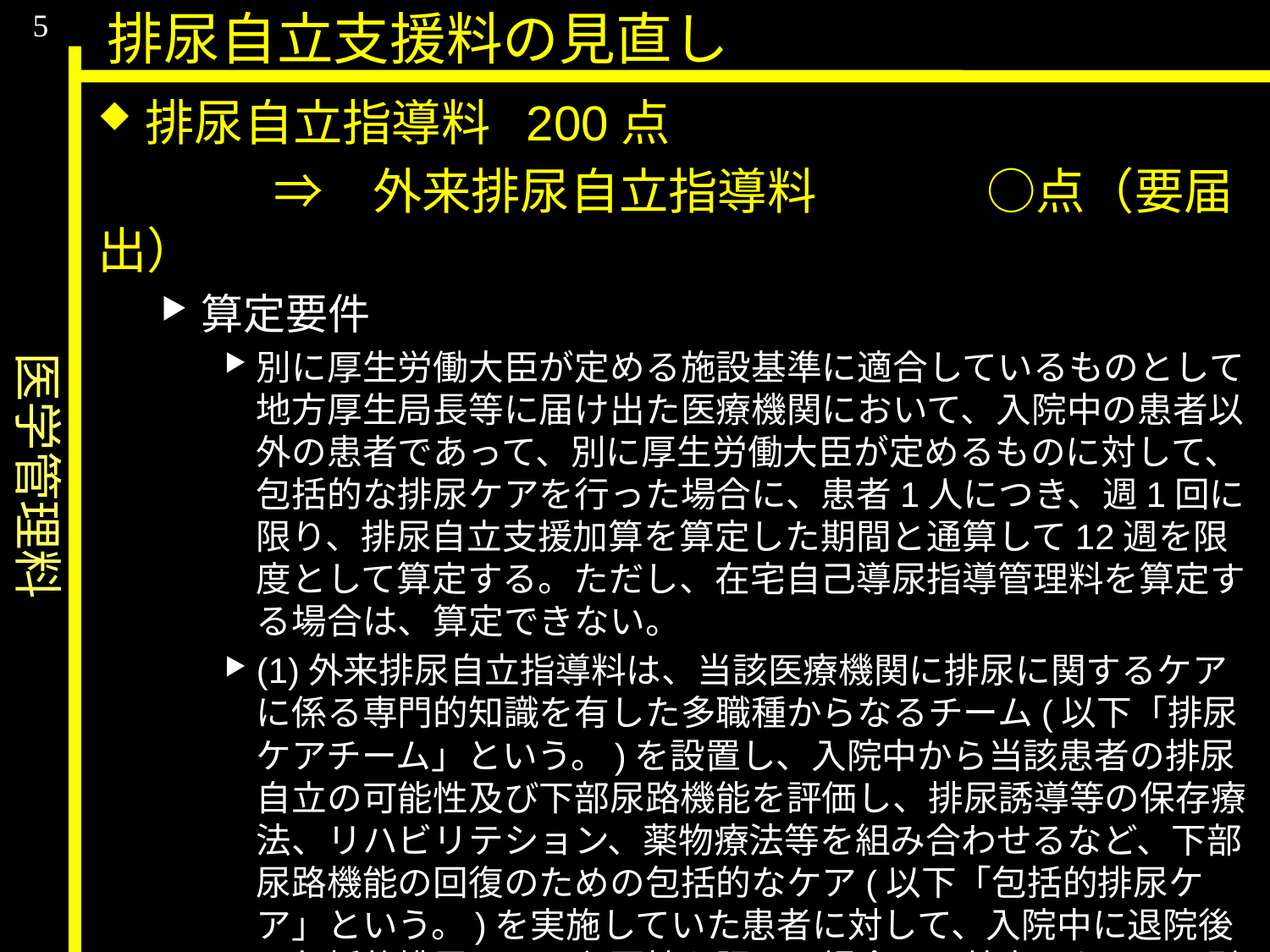

医学管理料
5
排尿自立支援料の見直し

排尿自立指導料	200点
	　⇒　外来排尿自立指導料　	○点（要届出）
算定要件
別に厚生労働大臣が定める施設基準に適合しているものとして地方厚生局長等に届け出た医療機関において、入院中の患者以外の患者であって、別に厚生労働大臣が定めるものに対して、包括的な排尿ケアを行った場合に、患者1人につき、週1回に限り、排尿自立支援加算を算定した期間と通算して12週を限度として算定する。ただし、在宅自己導尿指導管理料を算定する場合は、算定できない。
(1)外来排尿自立指導料は、当該医療機関に排尿に関するケアに係る専門的知識を有した多職種からなるチーム(以下「排尿ケアチーム」という。)を設置し、入院中から当該患者の排尿自立の可能性及び下部尿路機能を評価し、排尿誘導等の保存療法、リハビリテション、薬物療法等を組み合わせるなど、下部尿路機能の回復のための包括的なケア(以下「包括的排尿ケア」という。)を実施していた患者に対して、入院中に退院後の包括的排尿ケアの必要性を認めた場合に、外来において、引き続き包括的排尿ケアを実施することを評価するものである。